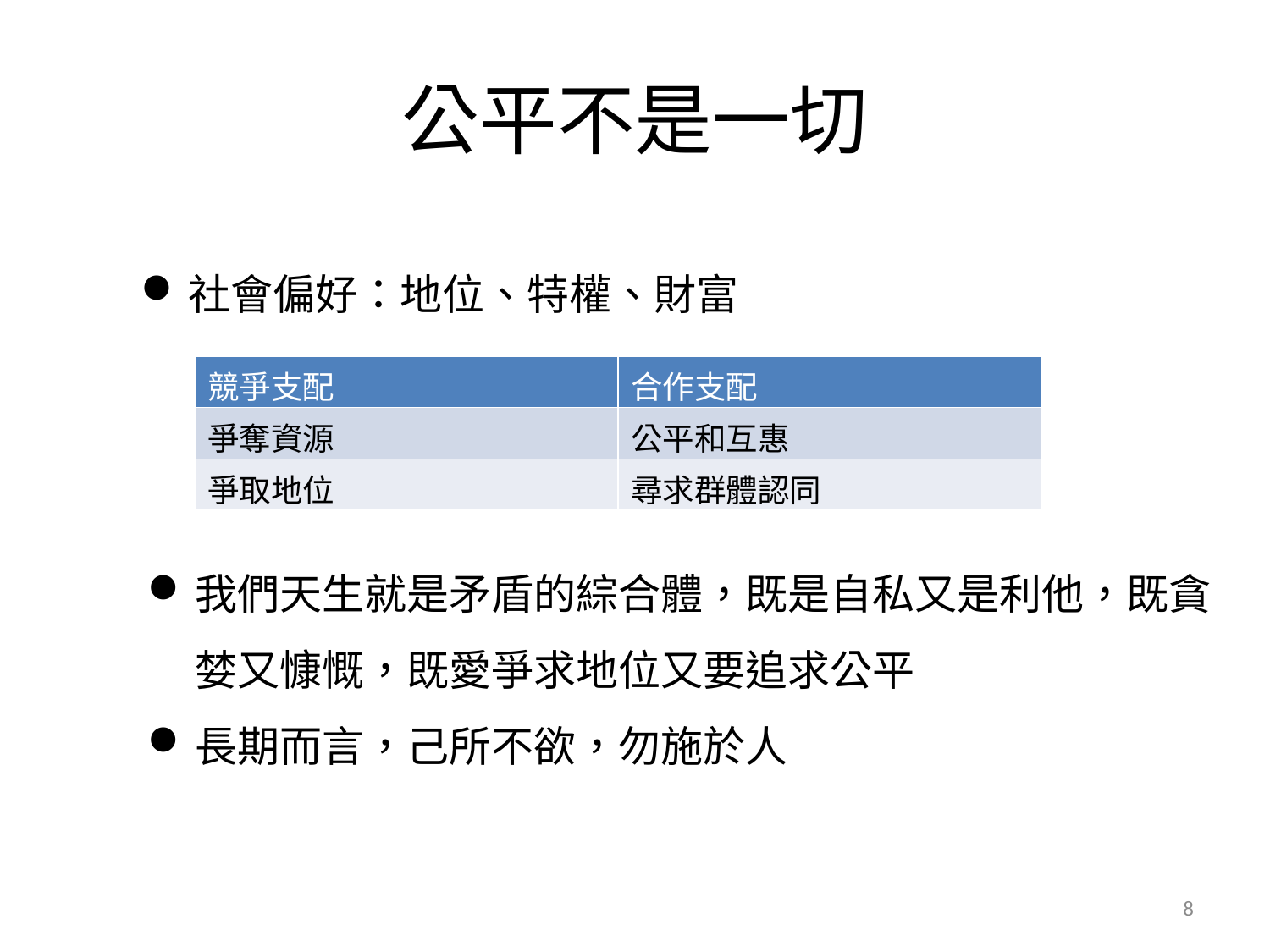

# 公平不是一切
社會偏好：地位、特權、財富

| 競爭支配 | 合作支配 |
| --- | --- |
| 爭奪資源 | 公平和互惠 |
| 爭取地位 | 尋求群體認同 |
我們天生就是矛盾的綜合體，既是自私又是利他，既貪婪又慷慨，既愛爭求地位又要追求公平
長期而言，己所不欲，勿施於人
8